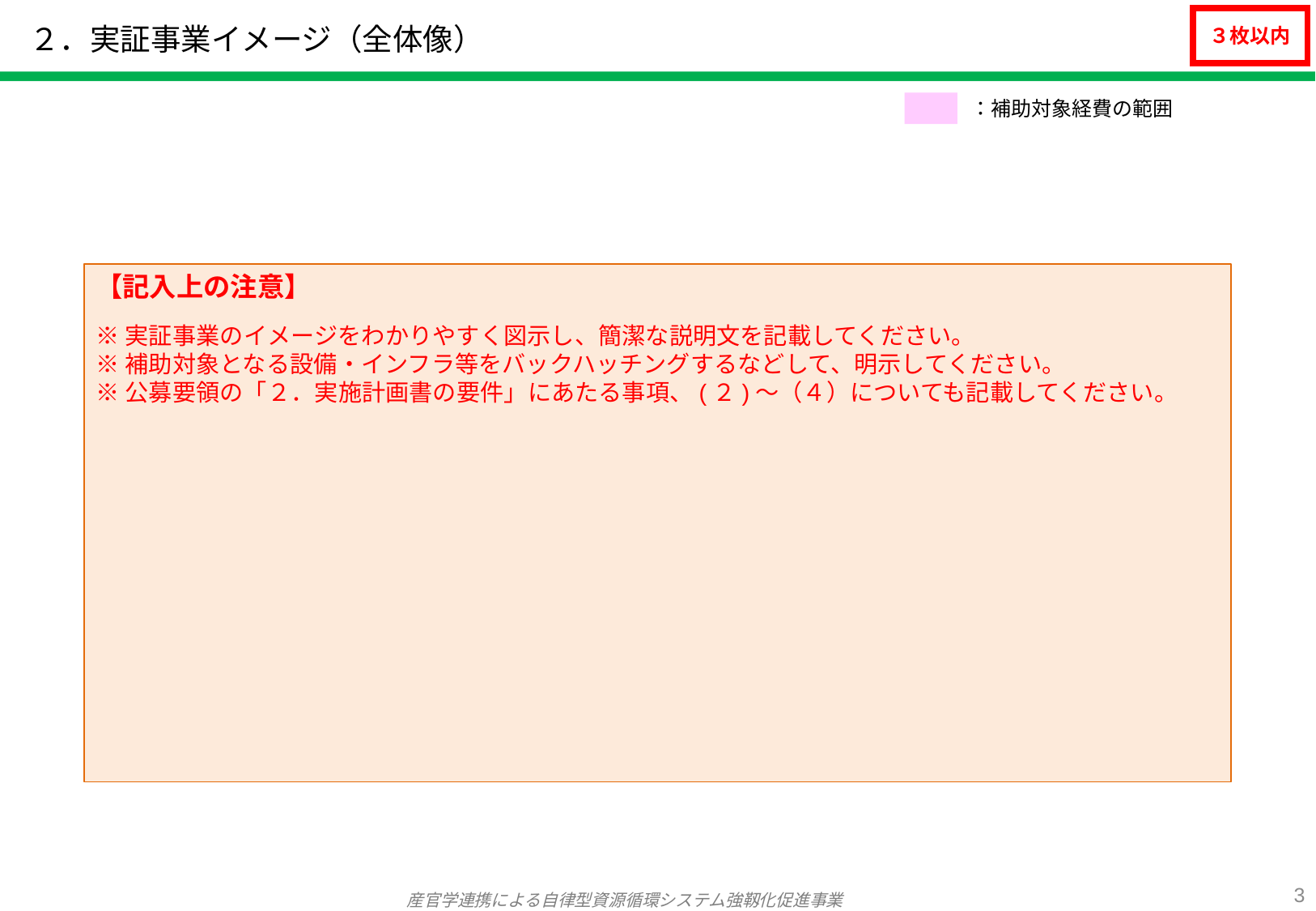

３枚以内
# ２．実証事業イメージ（全体像）
：補助対象経費の範囲

【記入上の注意】

※実証事業のイメージをわかりやすく図示し、簡潔な説明文を記載してください。
※補助対象となる設備・インフラ等をバックハッチングするなどして、明示してください。
※公募要領の「２．実施計画書の要件」にあたる事項、(２)～（４）についても記載してください。
3